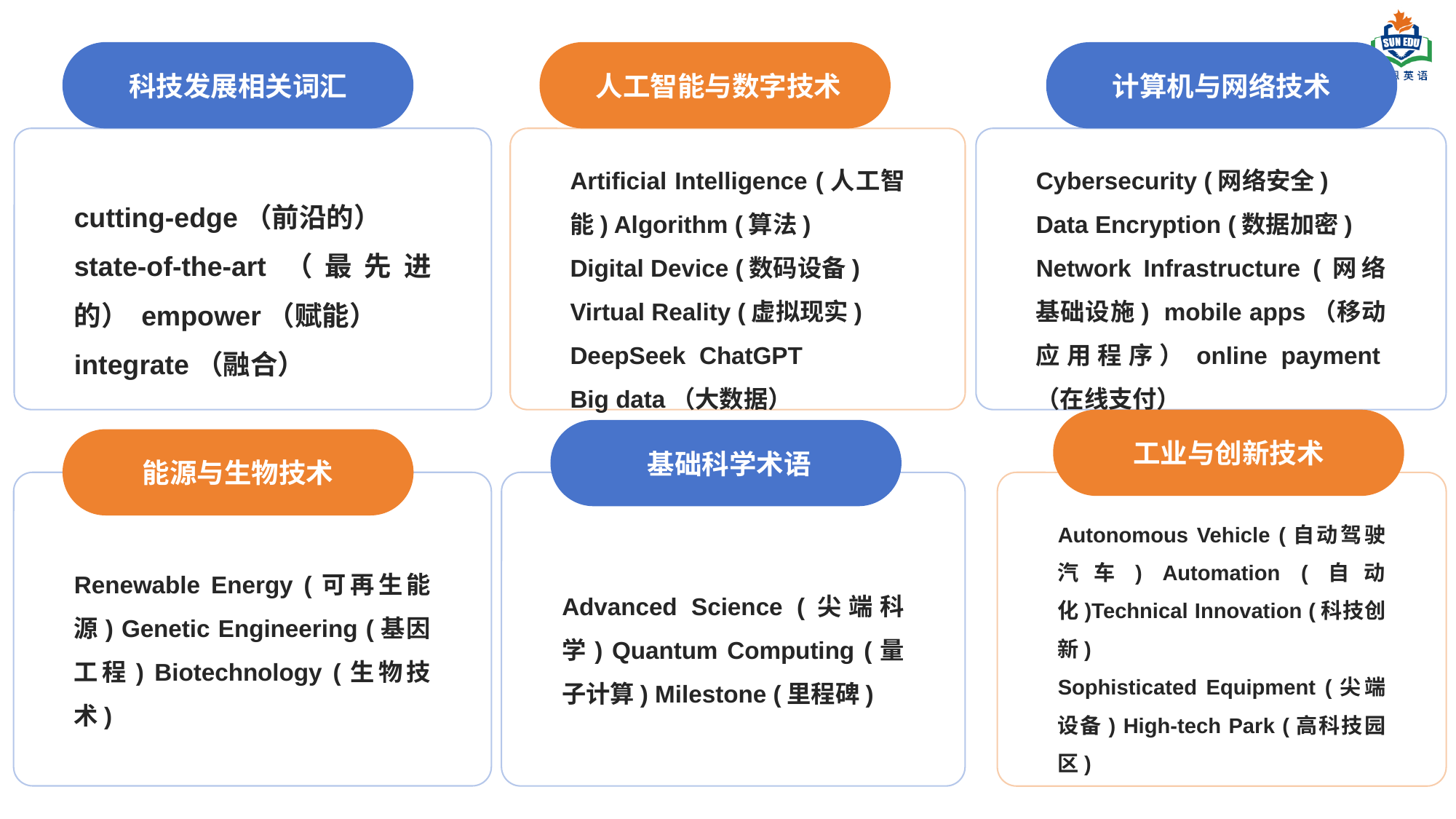

科技发展相关词汇
‌人工智能与数字技术
计算机与网络技术
cutting-edge（前沿的）
state-of-the-art（最先进的） empower（赋能）
integrate（融合）
‌Artificial Intelligence (人工智能)‌ ‌Algorithm (算法)‌ ‌
Digital Device (数码设备)‌
‌‌Virtual Reality (虚拟现实)
DeepSeek  ChatGPT
Big data（大数据）
‌Cybersecurity (网络安全)
‌Data Encryption (数据加密)‌
‌Network Infrastructure (网络基础设施) ‌ mobile apps（移动应用程序）online payment（在线支付）
‌
工业与创新技术

‌基础科学术语
能源与生物技术
‌Renewable Energy (可再生能源)‌ ‌Genetic Engineering (基因工程)‌ ‌Biotechnology (生物技术)‌
‌Advanced Science (尖端科学)‌ ‌Quantum Computing (量子计算)‌ ‌‌Milestone (里程碑)‌
‌Autonomous Vehicle (自动驾驶汽车)‌ ‌Automation (自动化)‌Technical Innovation (科技创新)
‌Sophisticated Equipment (尖端设备)‌ ‌High-tech Park (高科技园区)‌